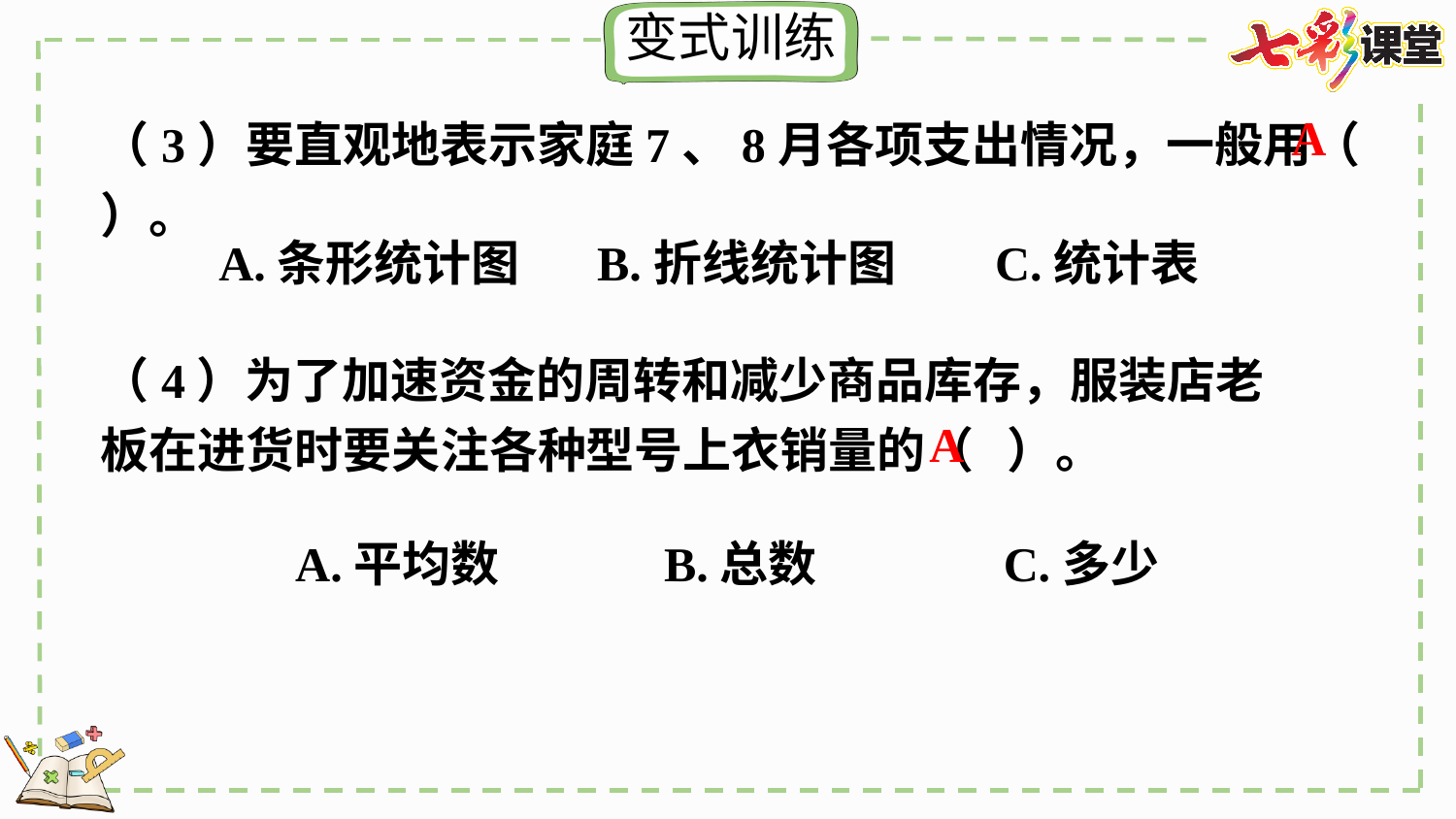

A
（3）要直观地表示家庭7、8月各项支出情况，一般用（   ）。
A.条形统计图      B.折线统计图        C.统计表
（4）为了加速资金的周转和减少商品库存，服装店老板在进货时要关注各种型号上衣销量的（   ）。
A
A.平均数              B.总数                C.多少